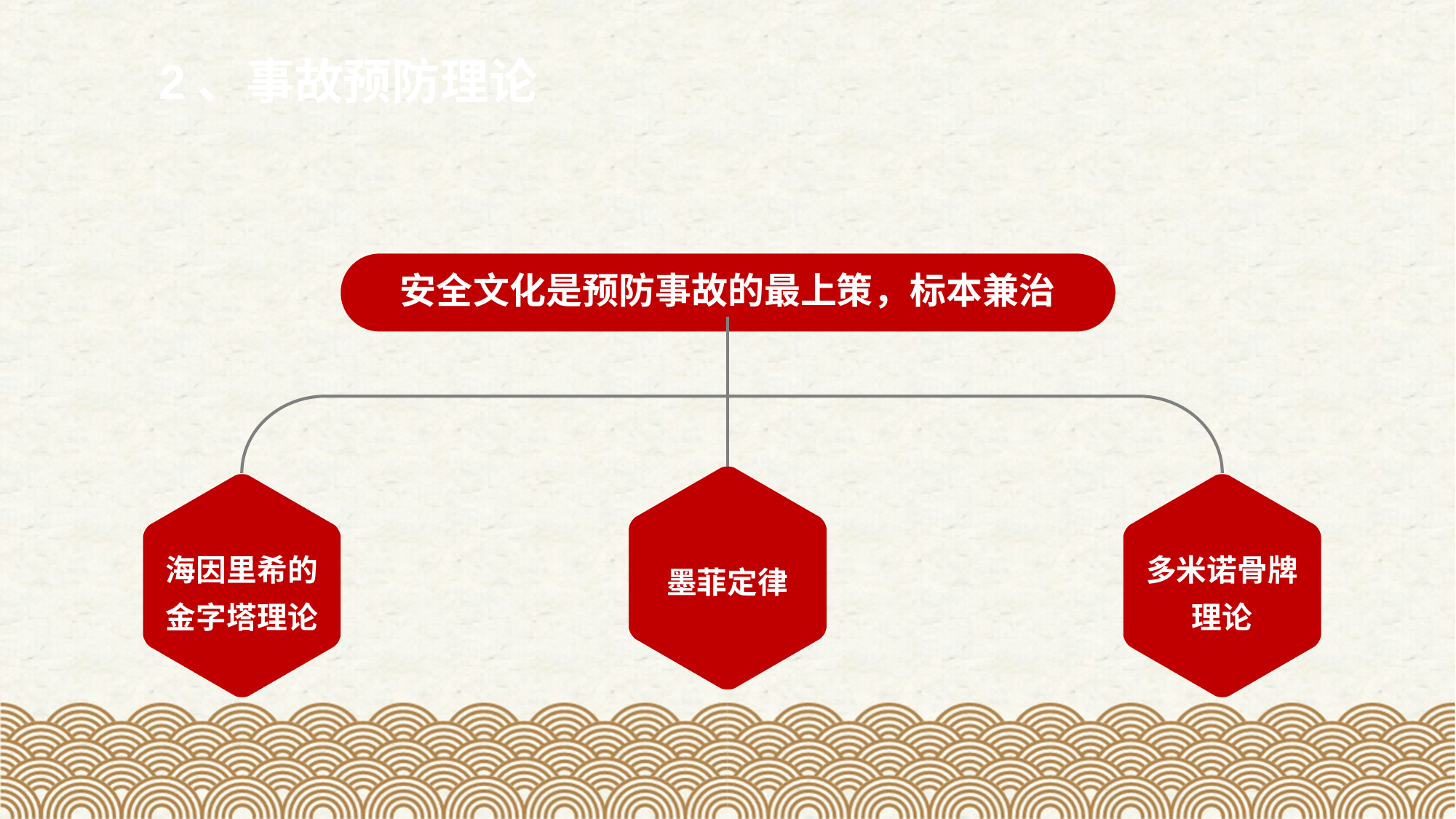

2、事故预防理论

安全文化是预防事故的最上策，标本兼治

海因里希的
金字塔理论
多米诺骨牌
理论
墨菲定律